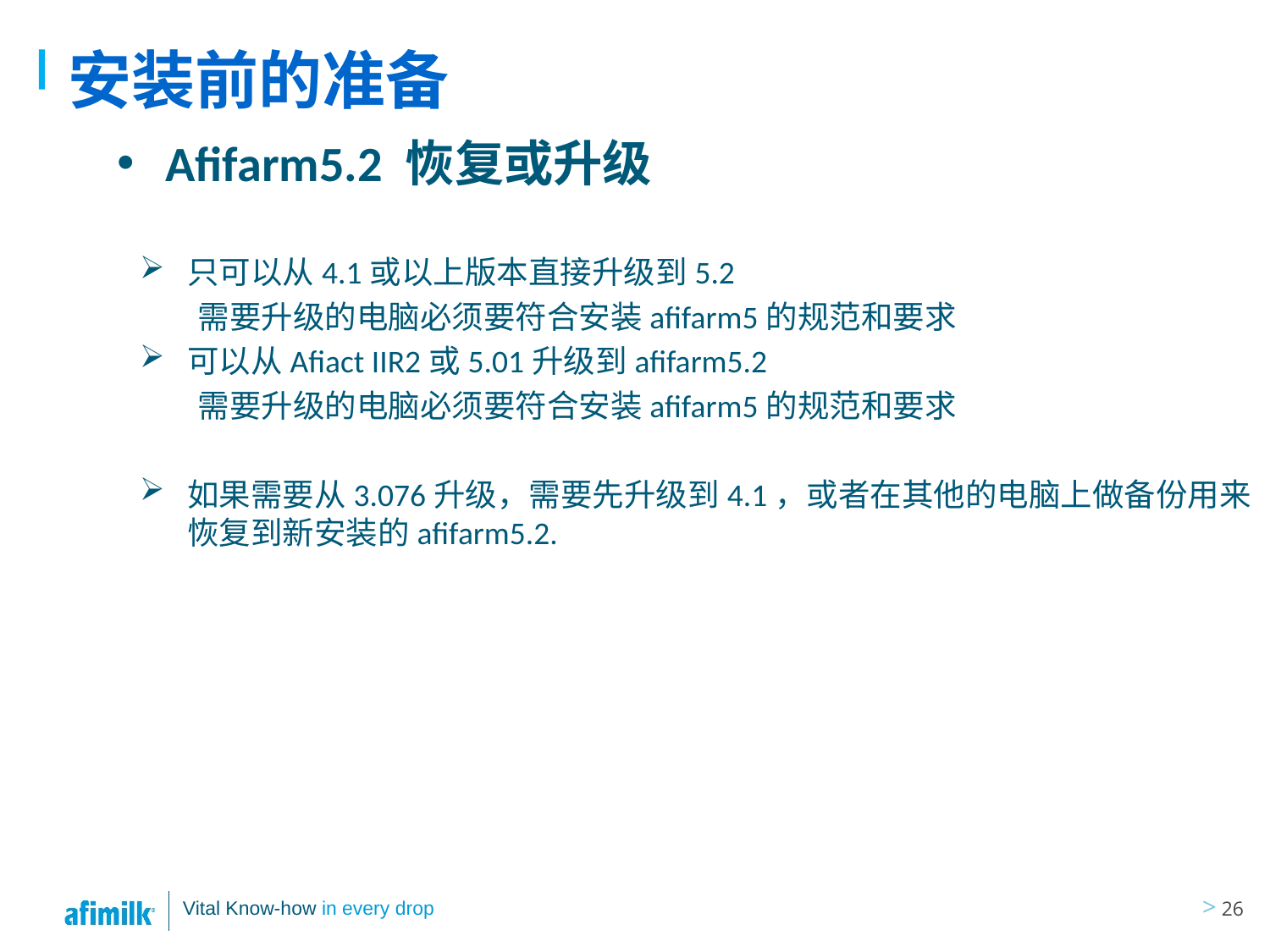

# 安装前的准备
Afifarm5.2 恢复或升级
只可以从4.1或以上版本直接升级到5.2
       需要升级的电脑必须要符合安装afifarm5的规范和要求
可以从Afiact IIR2或5.01升级到afifarm5.2
       需要升级的电脑必须要符合安装afifarm5的规范和要求

如果需要从3.076升级，需要先升级到4.1，或者在其他的电脑上做备份用来恢复到新安装的afifarm5.2.